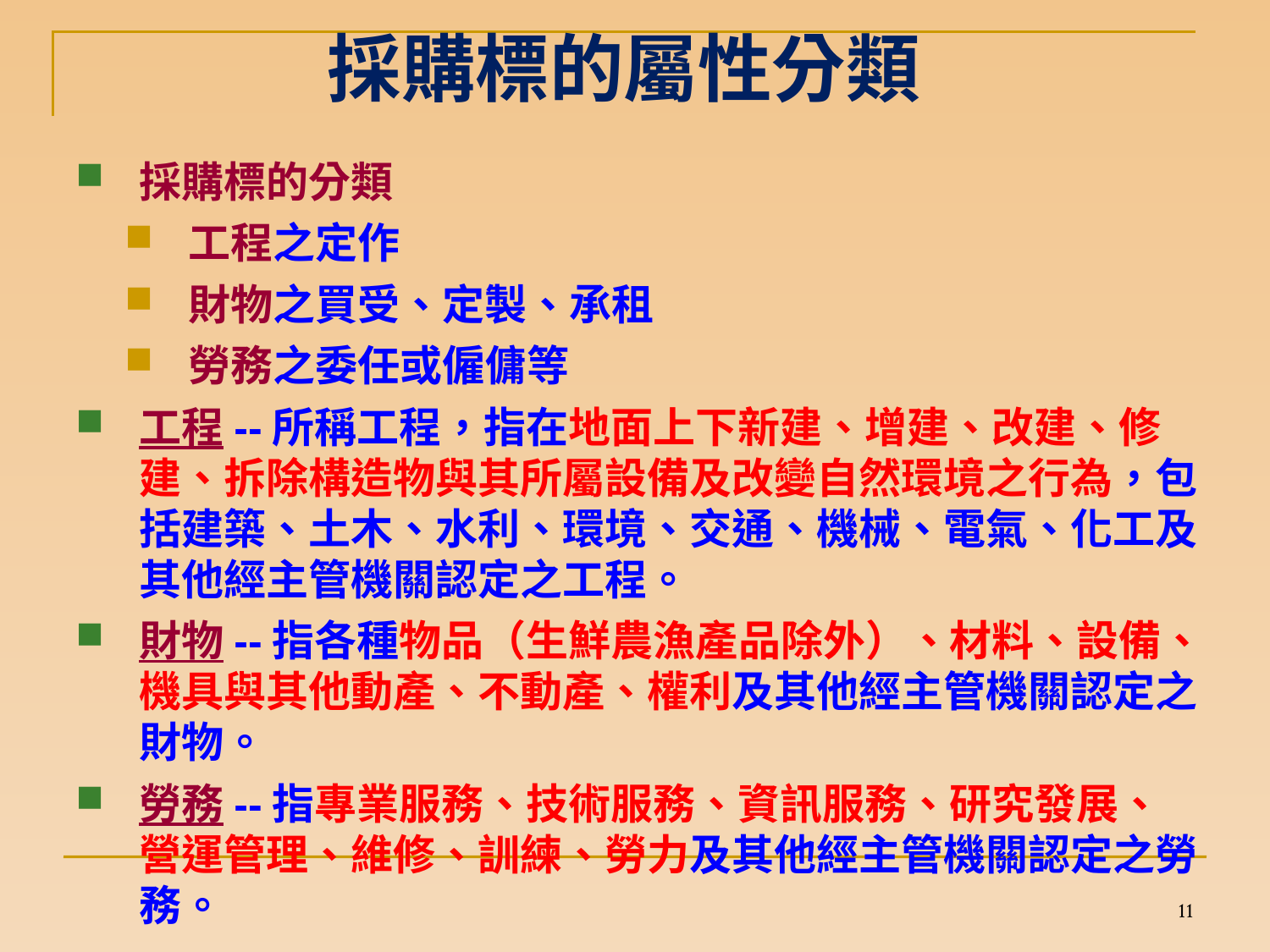

# 採購標的屬性分類
採購標的分類
工程之定作
財物之買受、定製、承租
勞務之委任或僱傭等
工程--所稱工程，指在地面上下新建、增建、改建、修建、拆除構造物與其所屬設備及改變自然環境之行為，包括建築、土木、水利、環境、交通、機械、電氣、化工及其他經主管機關認定之工程。
財物--指各種物品（生鮮農漁產品除外）、材料、設備、機具與其他動產、不動產、權利及其他經主管機關認定之財物。
勞務--指專業服務、技術服務、資訊服務、研究發展、營運管理、維修、訓練、勞力及其他經主管機關認定之勞務。
11